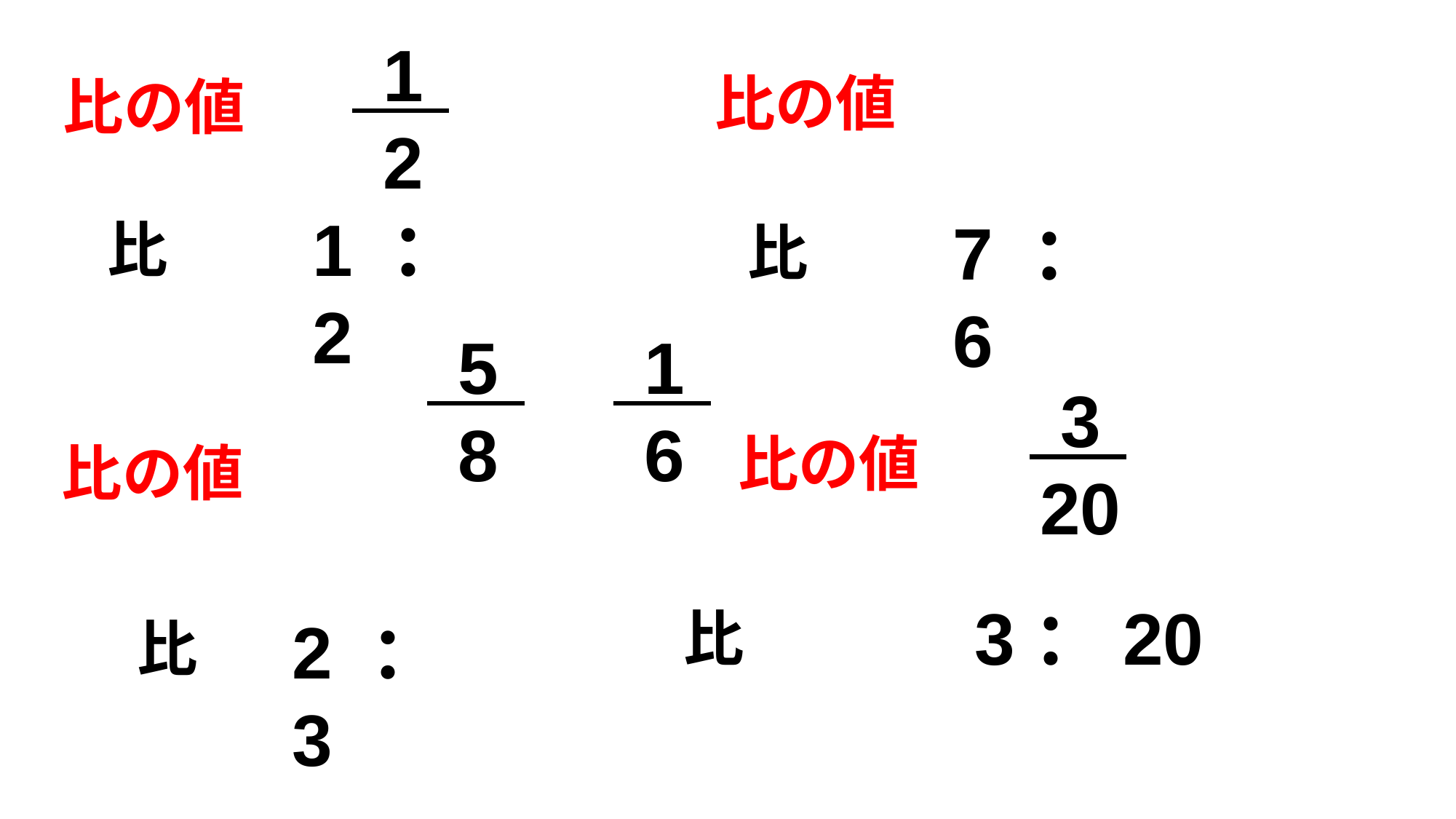

1
 2
比の値
比の値
1 ： 2
7 ： 6
比
比
 5
 8
 1
 6
 3 20
比の値
比の値
3：20
比
2 ： 3
比